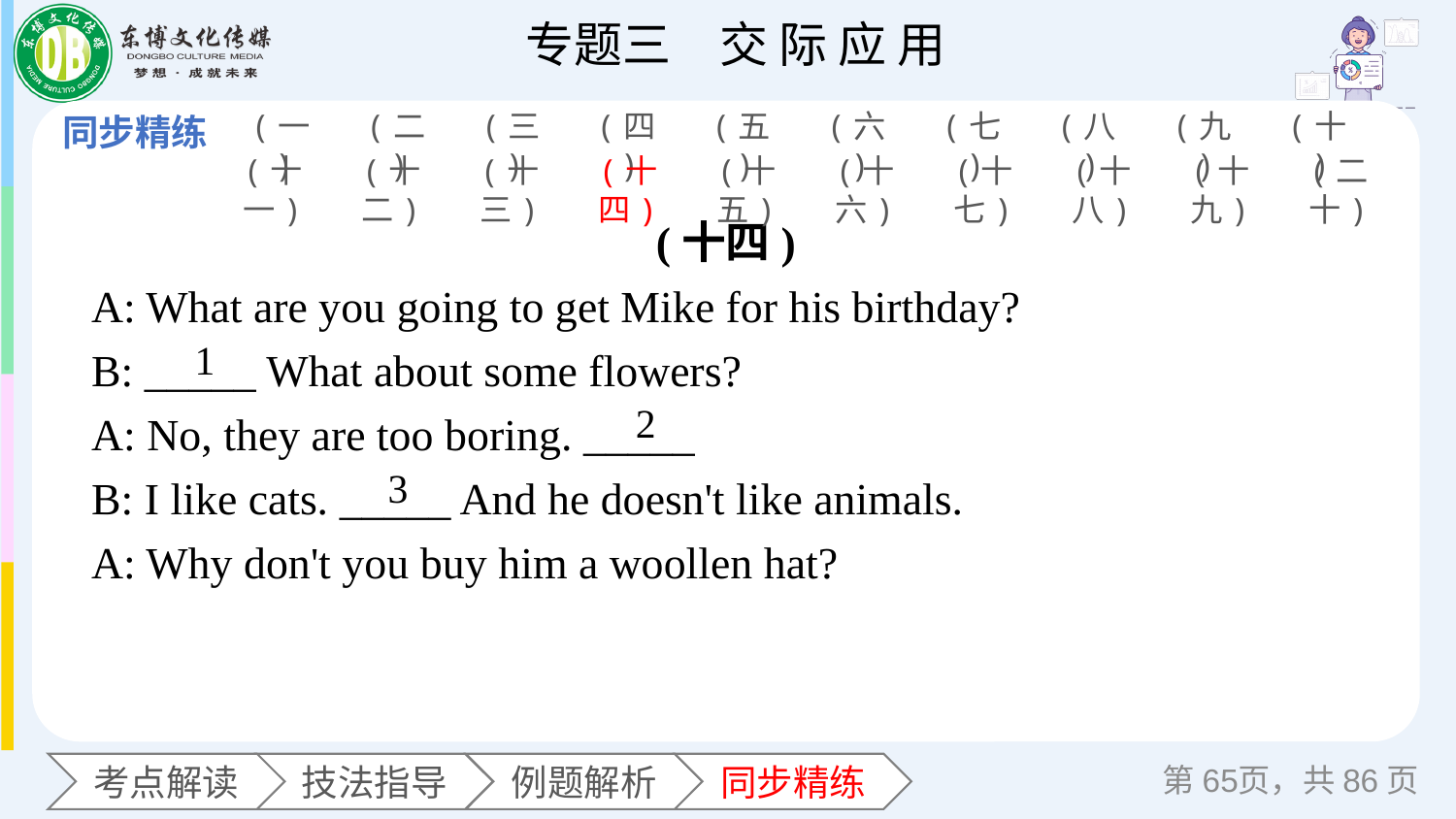

(一)
(二)
(三)
(四)
(五)
(六)
(七)
(八)
(九)
(十)
(十一)
(十二)
(十三)
(十四)
(十五)
(十六)
(十七)
(十八)
(十九)
(二十)
(十四)
A: What are you going to get Mike for his birthday?
B: _____ What about some flowers?
A: No, they are too boring. _____
B: I like cats. _____ And he doesn't like animals.
A: Why don't you buy him a woollen hat?
1
2
3
第65页，共86页